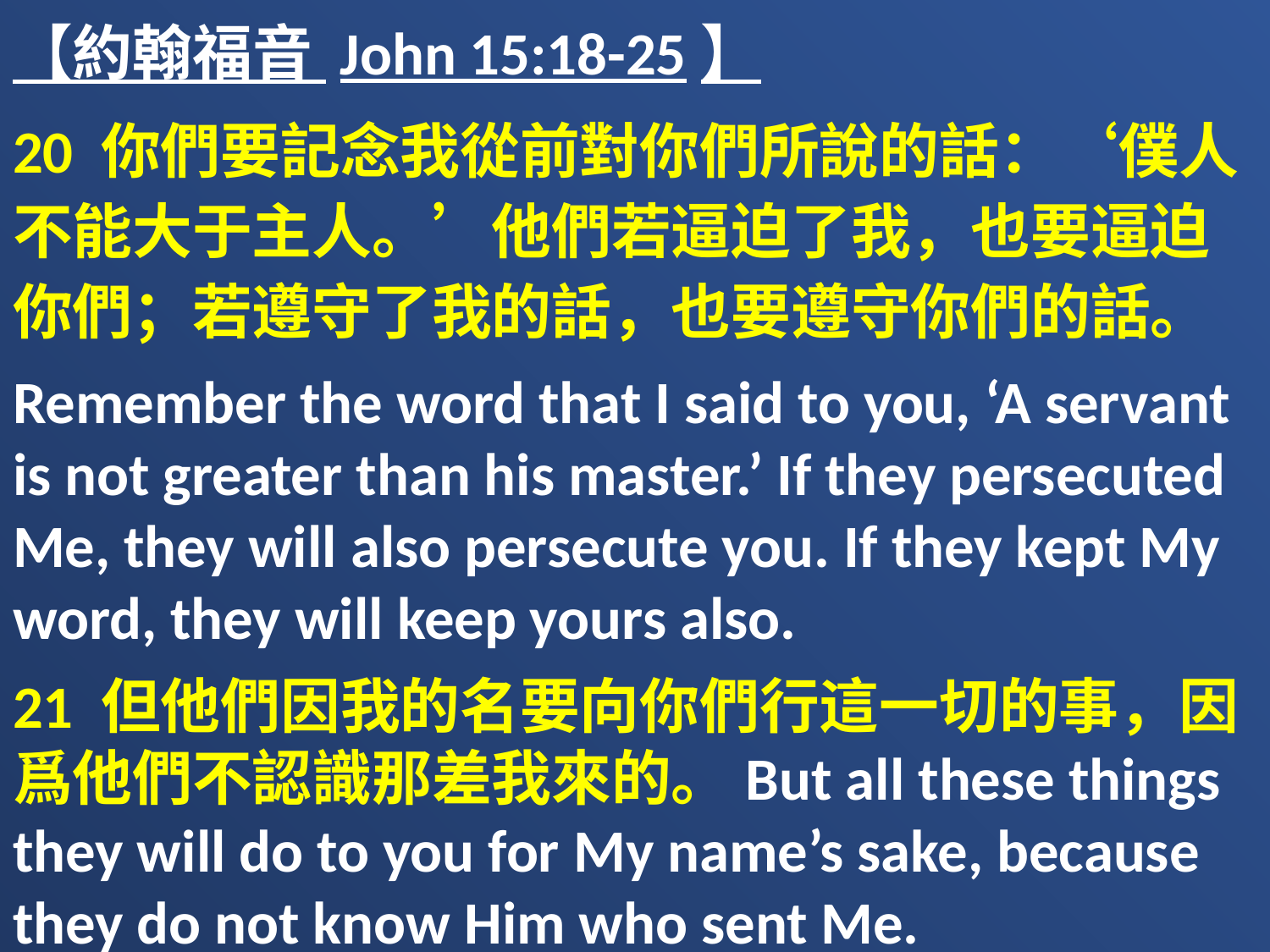

【約翰福音 John 15:18-25】
20 你們要記念我從前對你們所說的話：‘僕人不能大于主人。’他們若逼迫了我，也要逼迫你們；若遵守了我的話，也要遵守你們的話。
Remember the word that I said to you, ‘A servant is not greater than his master.’ If they persecuted Me, they will also persecute you. If they kept My word, they will keep yours also.
21 但他們因我的名要向你們行這一切的事，因爲他們不認識那差我來的。But all these things they will do to you for My name’s sake, because they do not know Him who sent Me.